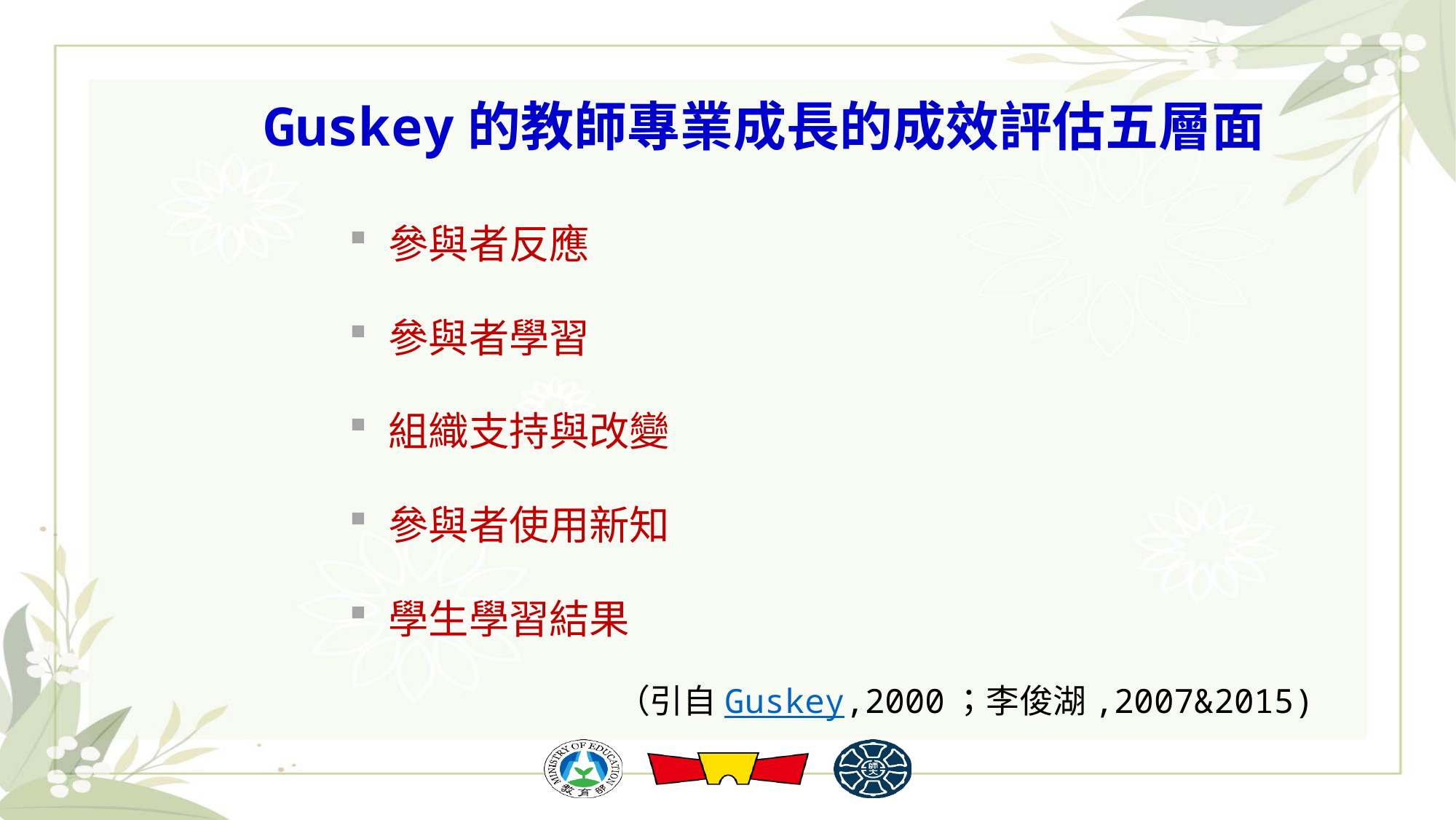

# Guskey的教師專業成長的成效評估五層面
參與者反應
參與者學習
組織支持與改變
參與者使用新知
學生學習結果
 （引自Guskey,2000；李俊湖,2007&2015)